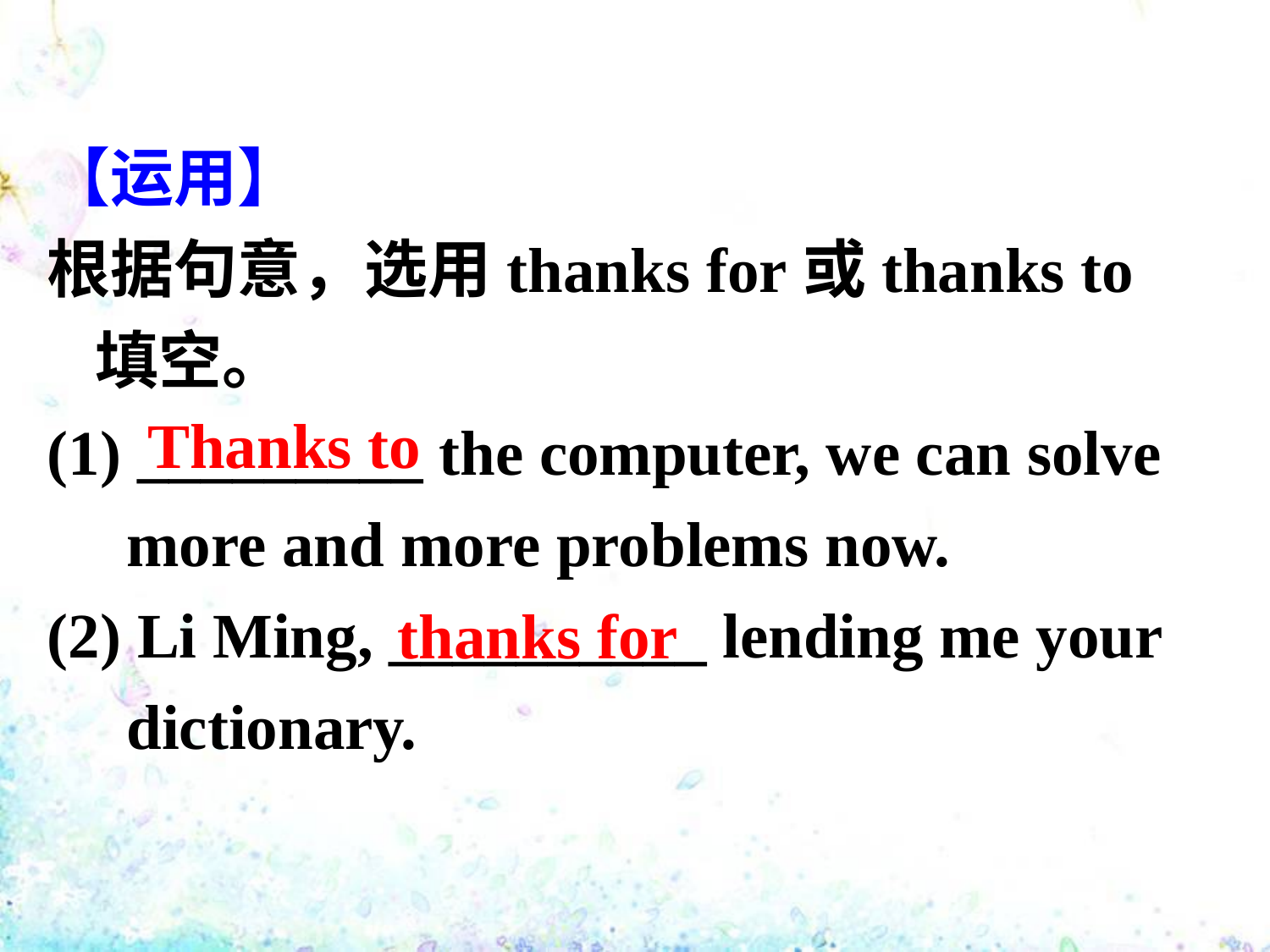

【运用】
根据句意，选用thanks for或thanks to填空。
 _________ the computer, we can solve
     more and more problems now.
(2) Li Ming, __________ lending me your
     dictionary.
Thanks to
thanks for